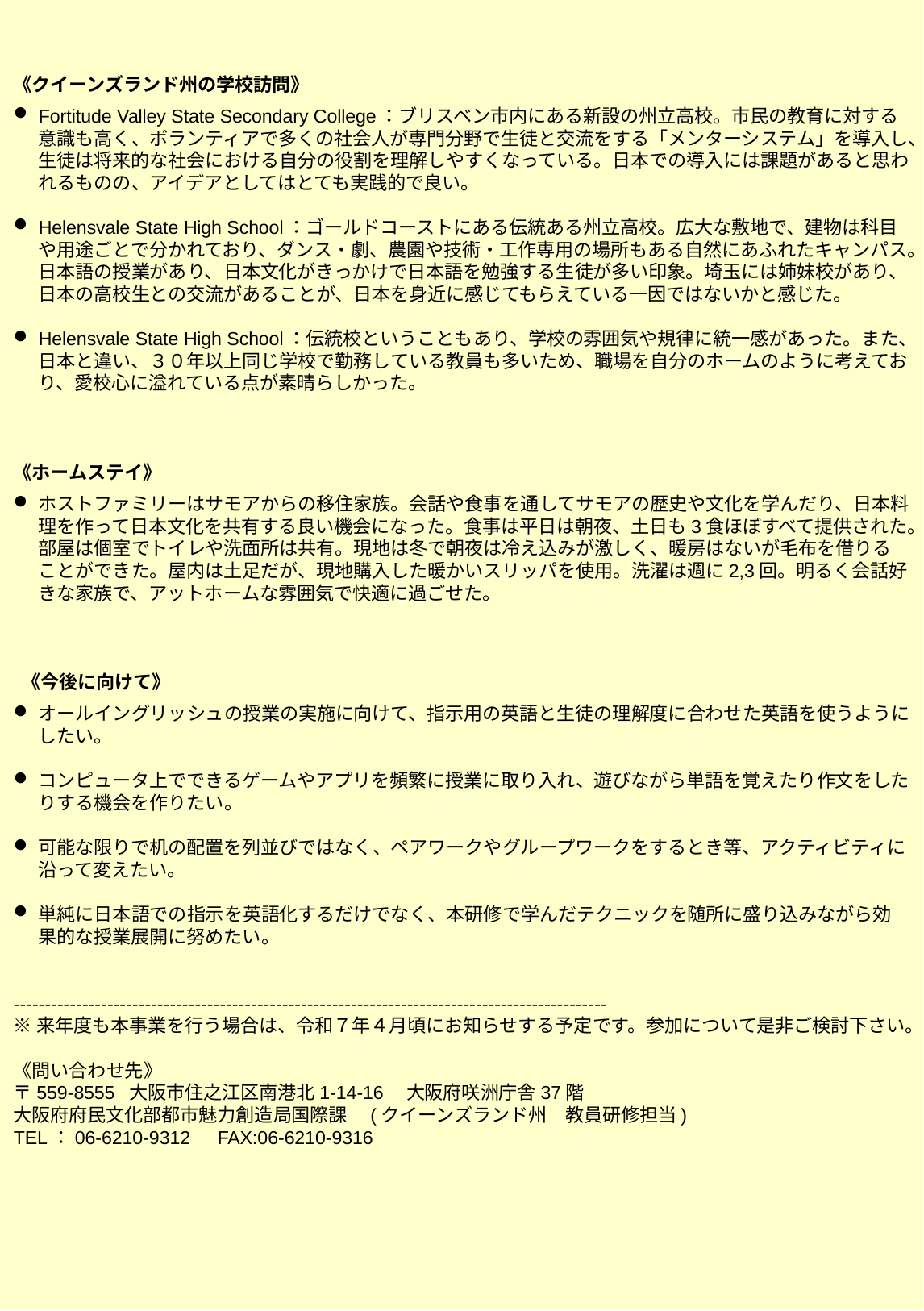

《クイーンズランド州の学校訪問》
Fortitude Valley State Secondary College：ブリスベン市内にある新設の州立高校。市民の教育に対する意識も高く、ボランティアで多くの社会人が専門分野で生徒と交流をする「メンターシステム」を導入し、生徒は将来的な社会における自分の役割を理解しやすくなっている。日本での導入には課題があると思われるものの、アイデアとしてはとても実践的で良い。

Helensvale State High School：ゴールドコーストにある伝統ある州立高校。広大な敷地で、建物は科目や用途ごとで分かれており、ダンス・劇、農園や技術・工作専用の場所もある自然にあふれたキャンパス。日本語の授業があり、日本文化がきっかけで日本語を勉強する生徒が多い印象。埼玉には姉妹校があり、日本の高校生との交流があることが、日本を身近に感じてもらえている一因ではないかと感じた。

Helensvale State High School：伝統校ということもあり、学校の雰囲気や規律に統一感があった。また、日本と違い、３０年以上同じ学校で勤務している教員も多いため、職場を自分のホームのように考えており、愛校心に溢れている点が素晴らしかった。

《ホームステイ》
ホストファミリーはサモアからの移住家族。会話や食事を通してサモアの歴史や文化を学んだり、日本料理を作って日本文化を共有する良い機会になった。食事は平日は朝夜、土日も3食ほぼすべて提供された。部屋は個室でトイレや洗面所は共有。現地は冬で朝夜は冷え込みが激しく、暖房はないが毛布を借りることができた。屋内は土足だが、現地購入した暖かいスリッパを使用。洗濯は週に2,3回。明るく会話好きな家族で、アットホームな雰囲気で快適に過ごせた。

 《今後に向けて》
オールイングリッシュの授業の実施に向けて、指示用の英語と生徒の理解度に合わせた英語を使うようにしたい。

コンピュータ上でできるゲームやアプリを頻繁に授業に取り入れ、遊びながら単語を覚えたり作文をしたりする機会を作りたい。

可能な限りで机の配置を列並びではなく、ペアワークやグループワークをするとき等、アクティビティに沿って変えたい。

単純に日本語での指示を英語化するだけでなく、本研修で学んだテクニックを随所に盛り込みながら効果的な授業展開に努めたい。

-----------------------------------------------------------------------------------------------
※来年度も本事業を行う場合は、令和７年４月頃にお知らせする予定です。参加について是非ご検討下さい。

《問い合わせ先》
〒559-8555  大阪市住之江区南港北1-14-16　大阪府咲洲庁舎37階
大阪府府民文化部都市魅力創造局国際課　(クイーンズランド州　教員研修担当)
TEL：06-6210-9312　FAX:06-6210-9316